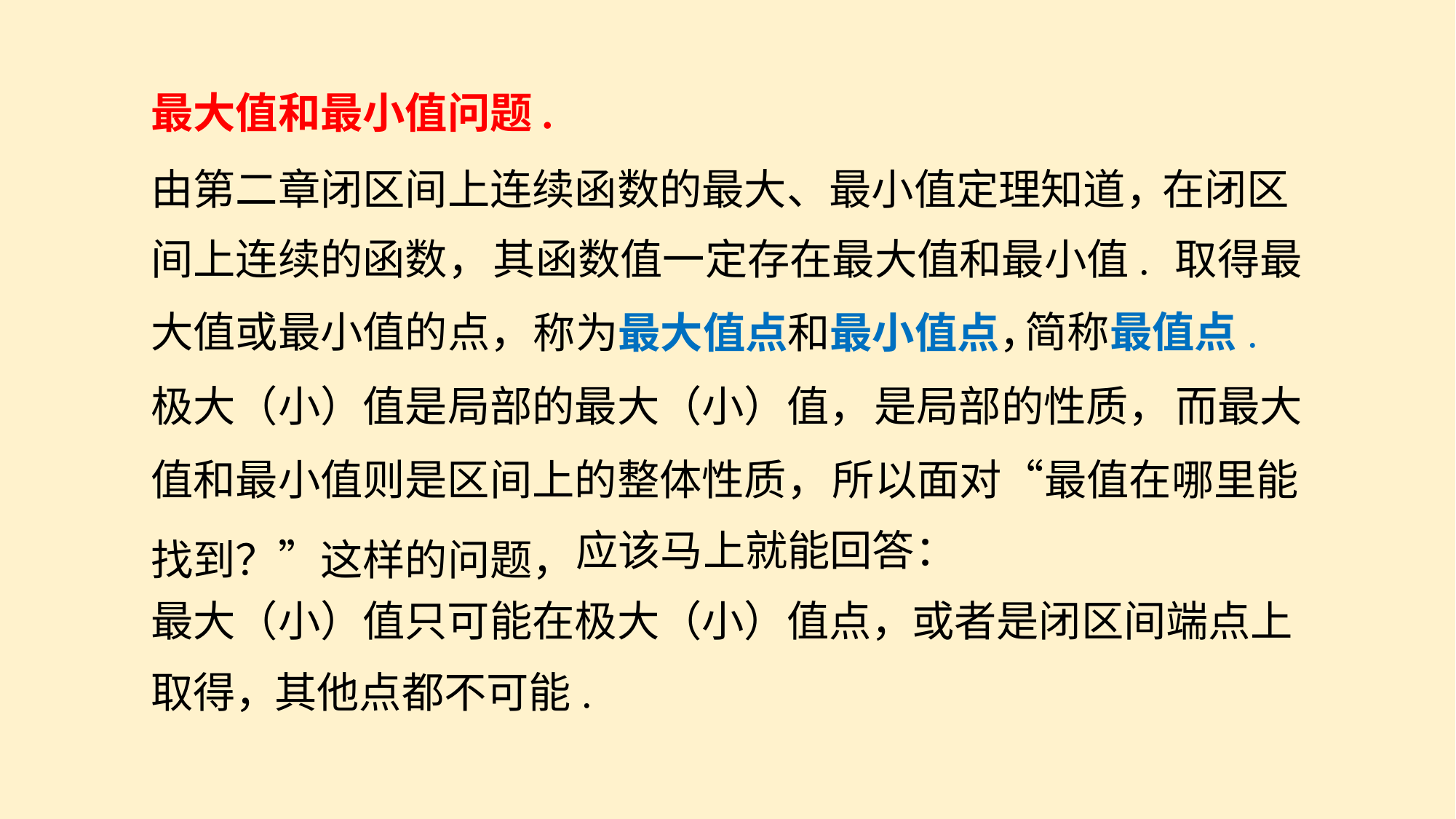

最大值和最小值问题.
在闭区
由第二章闭区间上连续函数的最大、最小值定理知道，
间上连续的函数，
取得最
其函数值一定存在最大值和最小值.
大值或最小值的点，
简称最值点.
称为最大值点和最小值点，
是局部的性质，
而最大
极大（小）值是局部的最大（小）值，
值和最小值则是区间上的整体性质，
所以面对“最值在哪里能
找到？”这样的问题，
应该马上就能回答：
最大（小）值只可能在极大（小）值点，
或者是闭区间端点上
取得，
其他点都不可能.